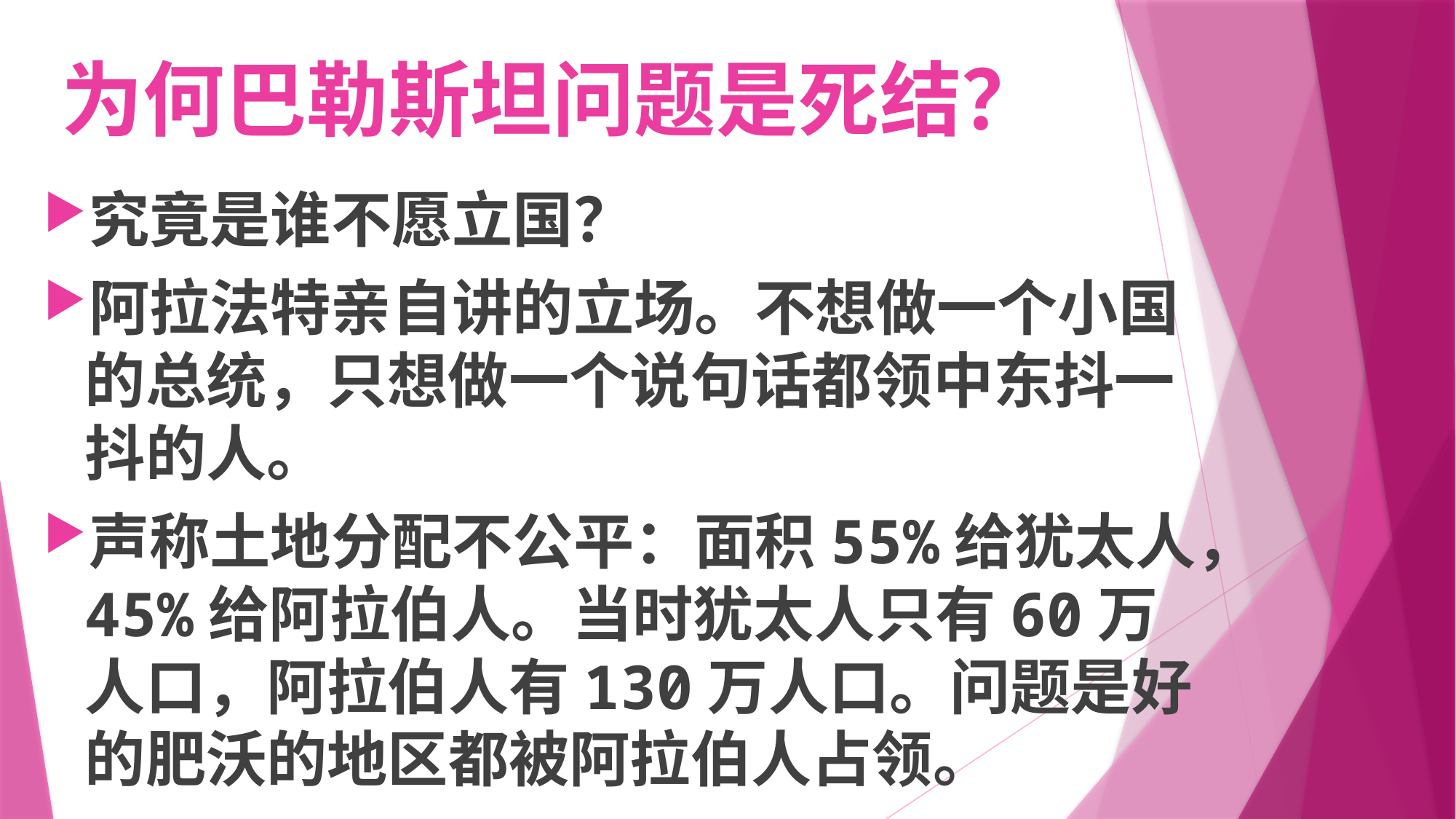

# 为何巴勒斯坦问题是死结？
究竟是谁不愿立国？
阿拉法特亲自讲的立场。不想做一个小国的总统，只想做一个说句话都领中东抖一抖的人。
声称土地分配不公平：面积55%给犹太人，45%给阿拉伯人。当时犹太人只有60万人口，阿拉伯人有130万人口。问题是好的肥沃的地区都被阿拉伯人占领。